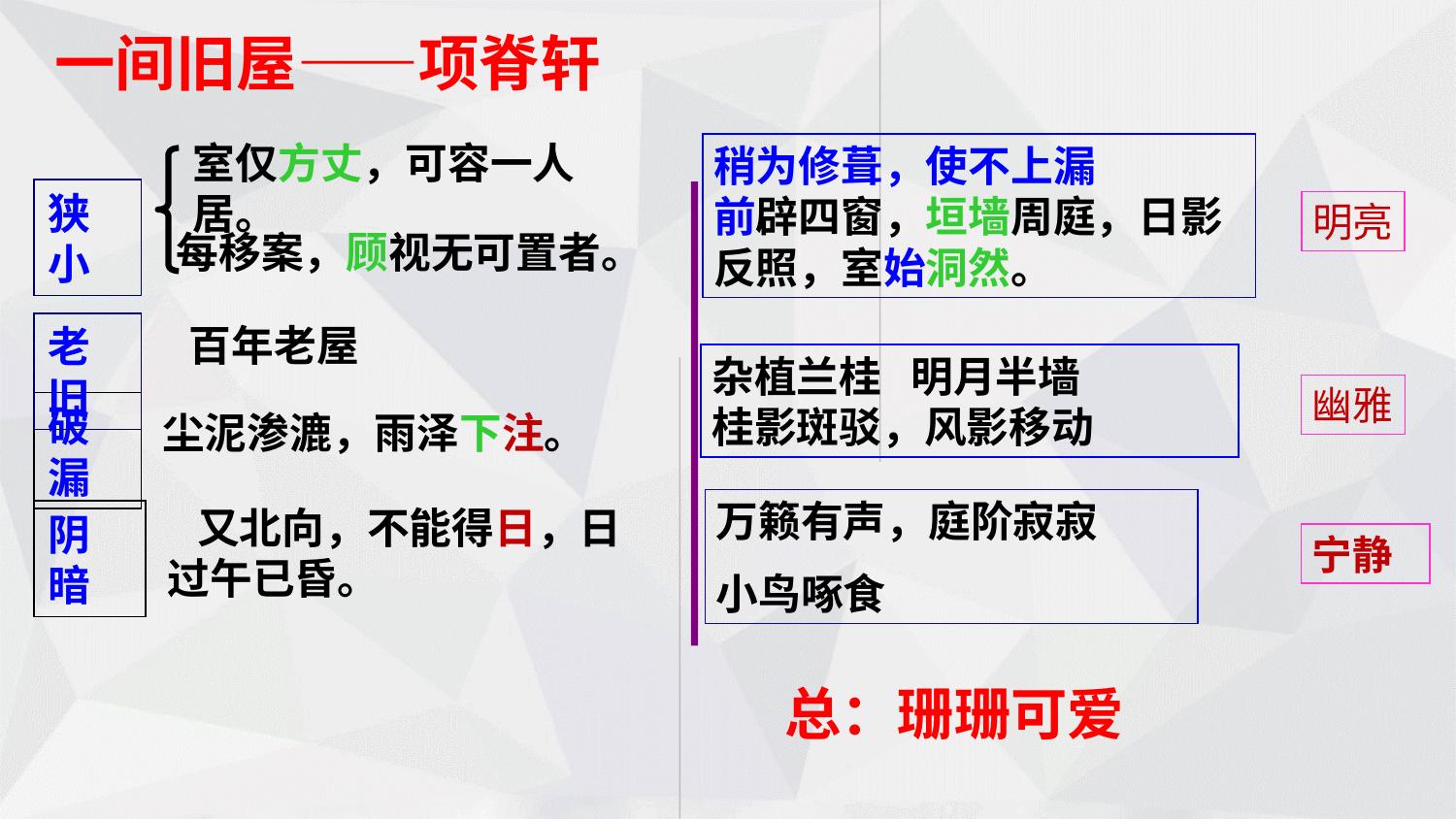

一间旧屋——项脊轩
室仅方丈，可容一人居。

狭小
每移案，顾视无可置者。
稍为修葺，使不上漏
前辟四窗，垣墙周庭，日影反照，室始洞然。

明亮
百年老屋
老旧
杂植兰桂   明月半墙
桂影斑驳，风影移动
幽雅
破漏
尘泥渗漉，雨泽下注。
万籁有声，庭阶寂寂
小鸟啄食
  又北向，不能得日，日过午已昏。
阴暗
宁静
总：珊珊可爱